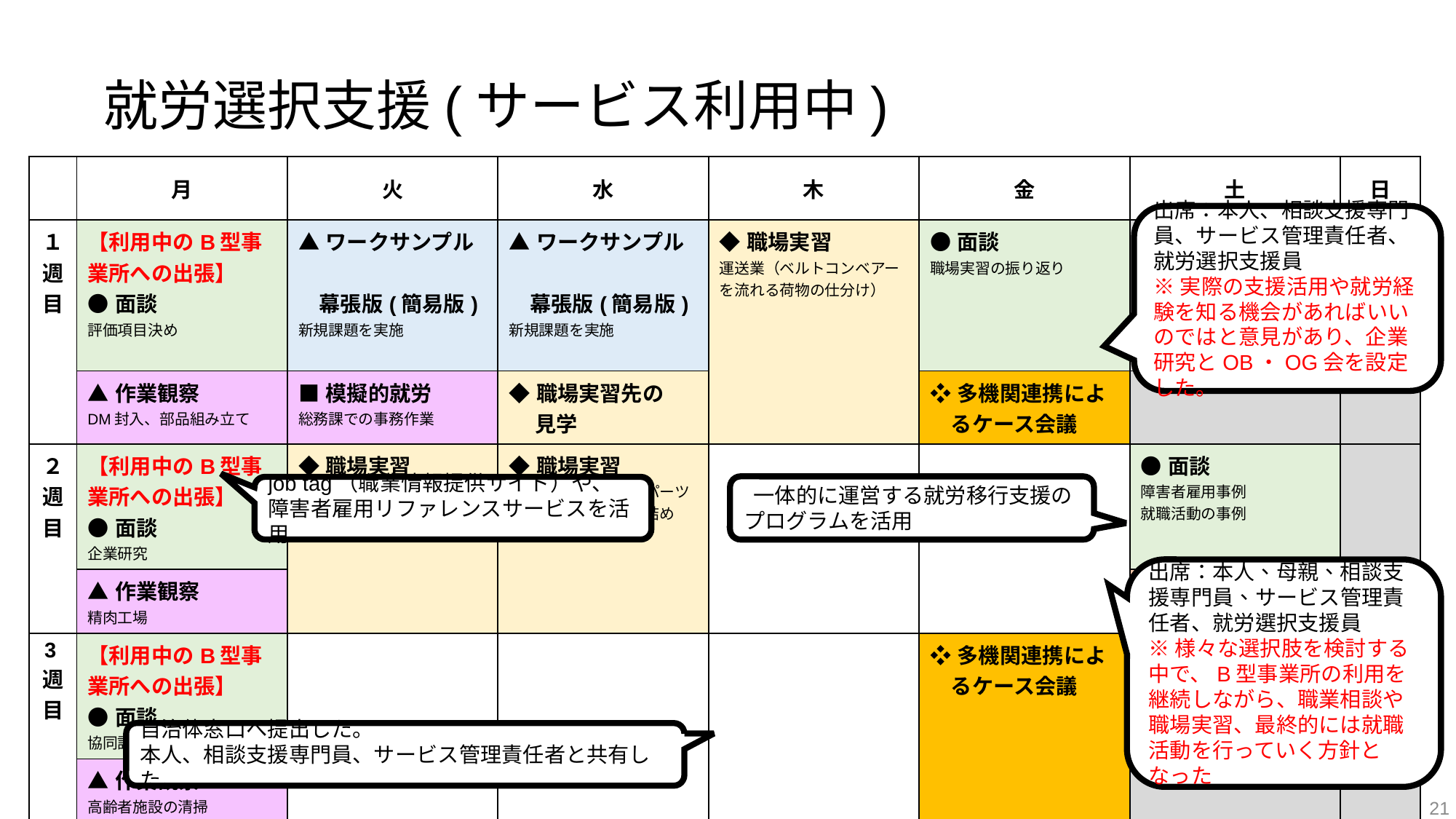

# 就労選択支援(サービス利用中)
|  | 月 | 火 | 水 | 木 | 金 | 土 | 日 |
| --- | --- | --- | --- | --- | --- | --- | --- |
| １週目 | 【利用中のB型事業所への出張】 ●面談 評価項目決め | ▲ワークサンプル　 幕張版(簡易版) 新規課題を実施 | ▲ワークサンプル　 幕張版(簡易版) 新規課題を実施 | ◆職場実習 運送業（ベルトコンベアーを流れる荷物の仕分け） | ●面談 職場実習の振り返り |  |  |
|  | ▲作業観察 DM封入、部品組み立て | ■模擬的就労　 総務課での事務作業 | ◆職場実習先の 　 見学 |  | ❖多機関連携によ るケース会議 |  |  |
| ２週目 | 【利用中のB型事業所への出張】 ●面談 企業研究 | ◆職場実習 製造業（成形されたパーツを検品してトレーに詰める） | ◆職場実習 製造業（成形されたパーツを検品してトレーに詰める） |  |  | ●面談 障害者雇用事例 就職活動の事例 |  |
|  | ▲作業観察 精肉工場 |  |  |  |  | ★OB・OG会参加 |  |
| 3週目 | 【利用中のB型事業所への出張】 ●面談 協同評価 |  |  |  | ❖多機関連携によ るケース会議 |  |  |
|  | ▲作業観察 高齢者施設の清掃 |  |  |  |  |  |  |
| ４週目 |  |  |  | ❖アセスメント結果 　 の提出と共有 |  |  |  |
出席：本人、相談支援専門員、サービス管理責任者、就労選択支援員
※実際の支援活用や就労経験を知る機会があればいいのではと意見があり、企業研究とOB・OG会を設定した。
 一体的に運営する就労移行支援のプログラムを活用
job tag（職業情報提供サイト）や、
障害者雇用リファレンスサービスを活用
出席：本人、母親、相談支援専門員、サービス管理責任者、就労選択支援員
※様々な選択肢を検討する中で、B型事業所の利用を継続しながら、職業相談や職場実習、最終的には就職活動を行っていく方針となった
自治体窓口へ提出した。
本人、相談支援専門員、サービス管理責任者と共有した。
21